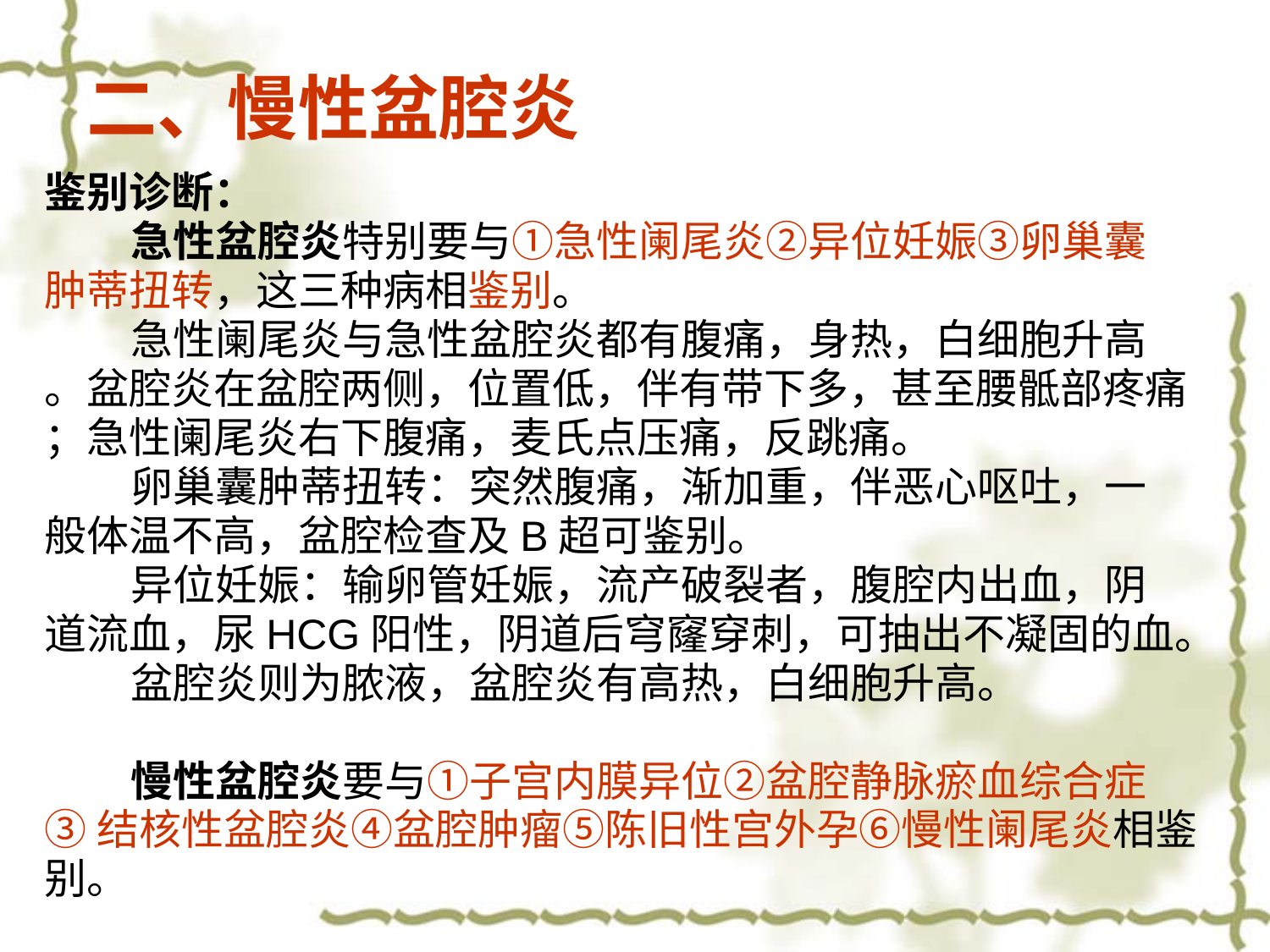

二、慢性盆腔炎
鉴别诊断：
        急性盆腔炎特别要与①急性阑尾炎②异位妊娠③卵巢囊
肿蒂扭转，这三种病相鉴别。
        急性阑尾炎与急性盆腔炎都有腹痛，身热，白细胞升高
。盆腔炎在盆腔两侧，位置低，伴有带下多，甚至腰骶部疼痛
；急性阑尾炎右下腹痛，麦氏点压痛，反跳痛。
        卵巢囊肿蒂扭转：突然腹痛，渐加重，伴恶心呕吐，一
般体温不高，盆腔检查及B超可鉴别。
        异位妊娠：输卵管妊娠，流产破裂者，腹腔内出血，阴
道流血，尿HCG阳性，阴道后穹窿穿刺，可抽出不凝固的血。
        盆腔炎则为脓液，盆腔炎有高热，白细胞升高。

        慢性盆腔炎要与①子宫内膜异位②盆腔静脉瘀血综合症
③结核性盆腔炎④盆腔肿瘤⑤陈旧性宫外孕⑥慢性阑尾炎相鉴
别。